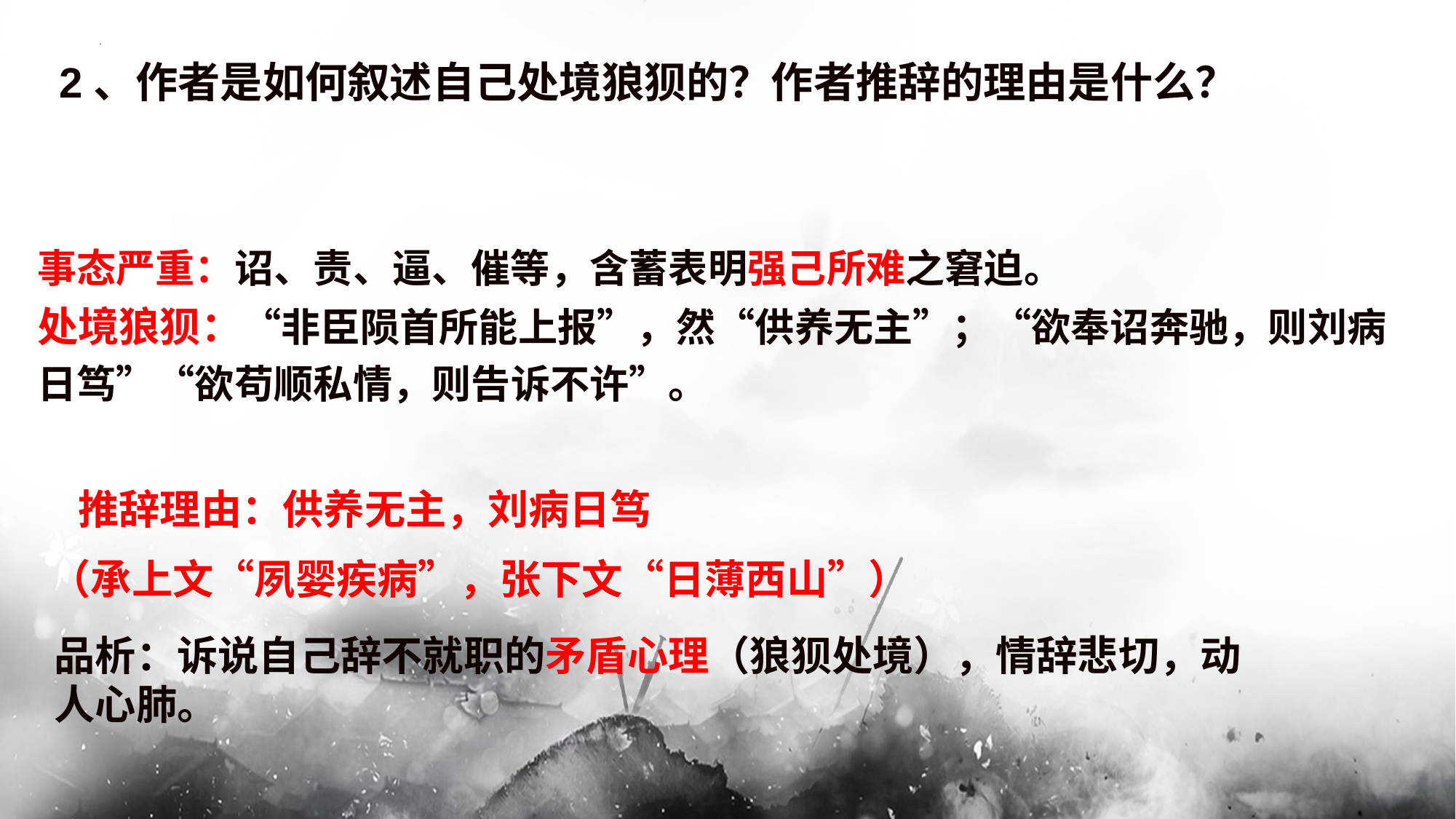

2、作者是如何叙述自己处境狼狈的？作者推辞的理由是什么？
事态严重：诏、责、逼、催等，含蓄表明强己所难之窘迫。
处境狼狈：“非臣陨首所能上报”，然“供养无主”；“欲奉诏奔驰，则刘病日笃”“欲苟顺私情，则告诉不许”。
  推辞理由：供养无主，刘病日笃
（承上文“夙婴疾病”，张下文“日薄西山”）
品析：诉说自己辞不就职的矛盾心理（狼狈处境），情辞悲切，动人心肺。